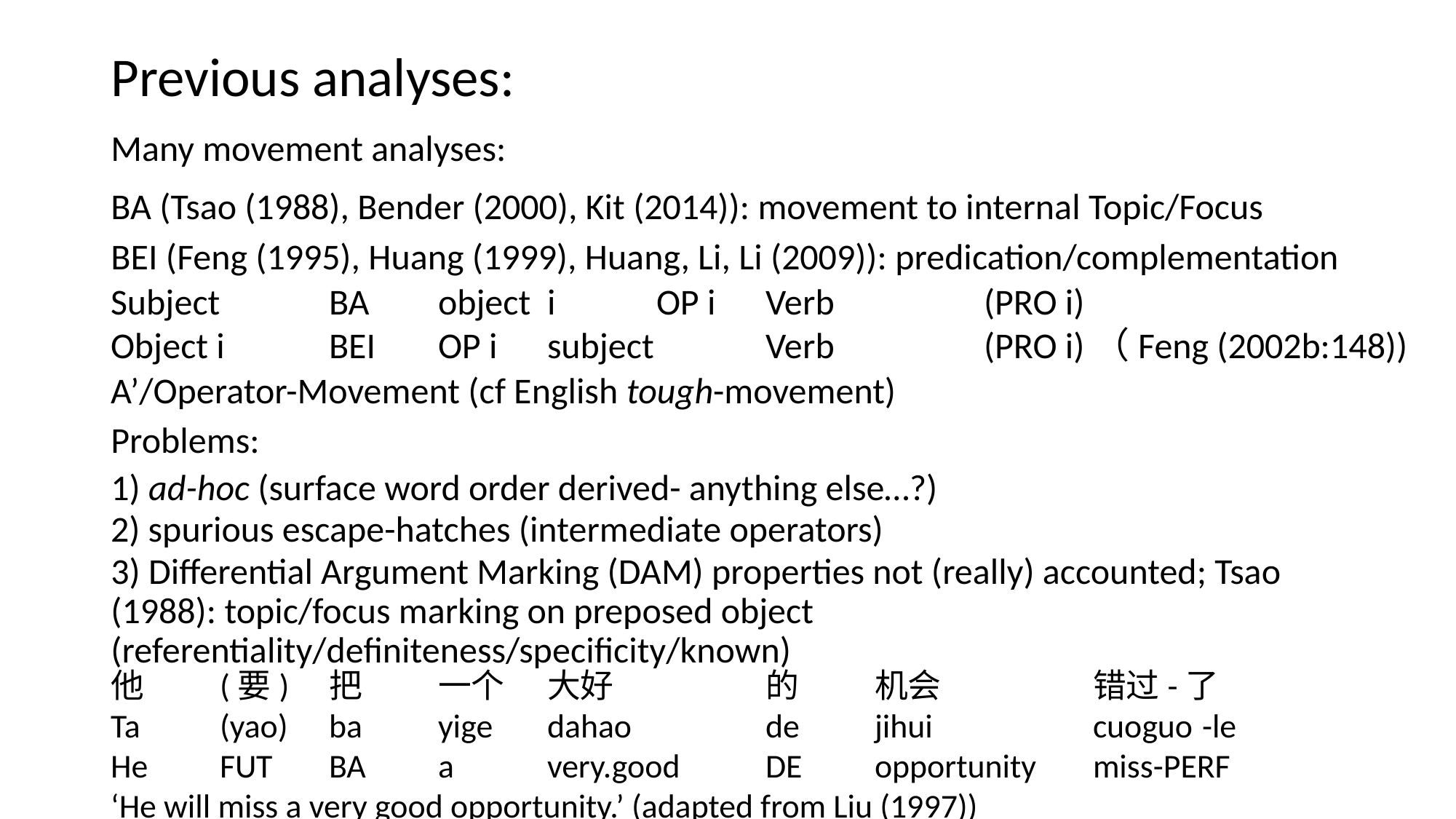

# Previous analyses:
Many movement analyses:
BA (Tsao (1988), Bender (2000), Kit (2014)): movement to internal Topic/Focus
BEI (Feng (1995), Huang (1999), Huang, Li, Li (2009)): predication/complementation
Subject	BA	object	i	OP i	Verb		(PRO i)
Object i	BEI	OP i	subject		Verb		(PRO i)	（Feng (2002b:148))

A’/Operator-Movement (cf English tough-movement)
Problems:

1) ad-hoc (surface word order derived- anything else…?)
2) spurious escape-hatches (intermediate operators)
3) Differential Argument Marking (DAM) properties not (really) accounted; Tsao (1988): topic/focus marking on preposed object (referentiality/definiteness/specificity/known)
他	(要)	把	一个	大好		的	机会		错过-了
Ta	(yao)	ba	yige	dahao		de	jihui		cuoguo	-le
He	FUT	BA	a	very.good	DE	opportunity	miss-PERF
‘He will miss a very good opportunity.’ (adapted from Liu (1997))